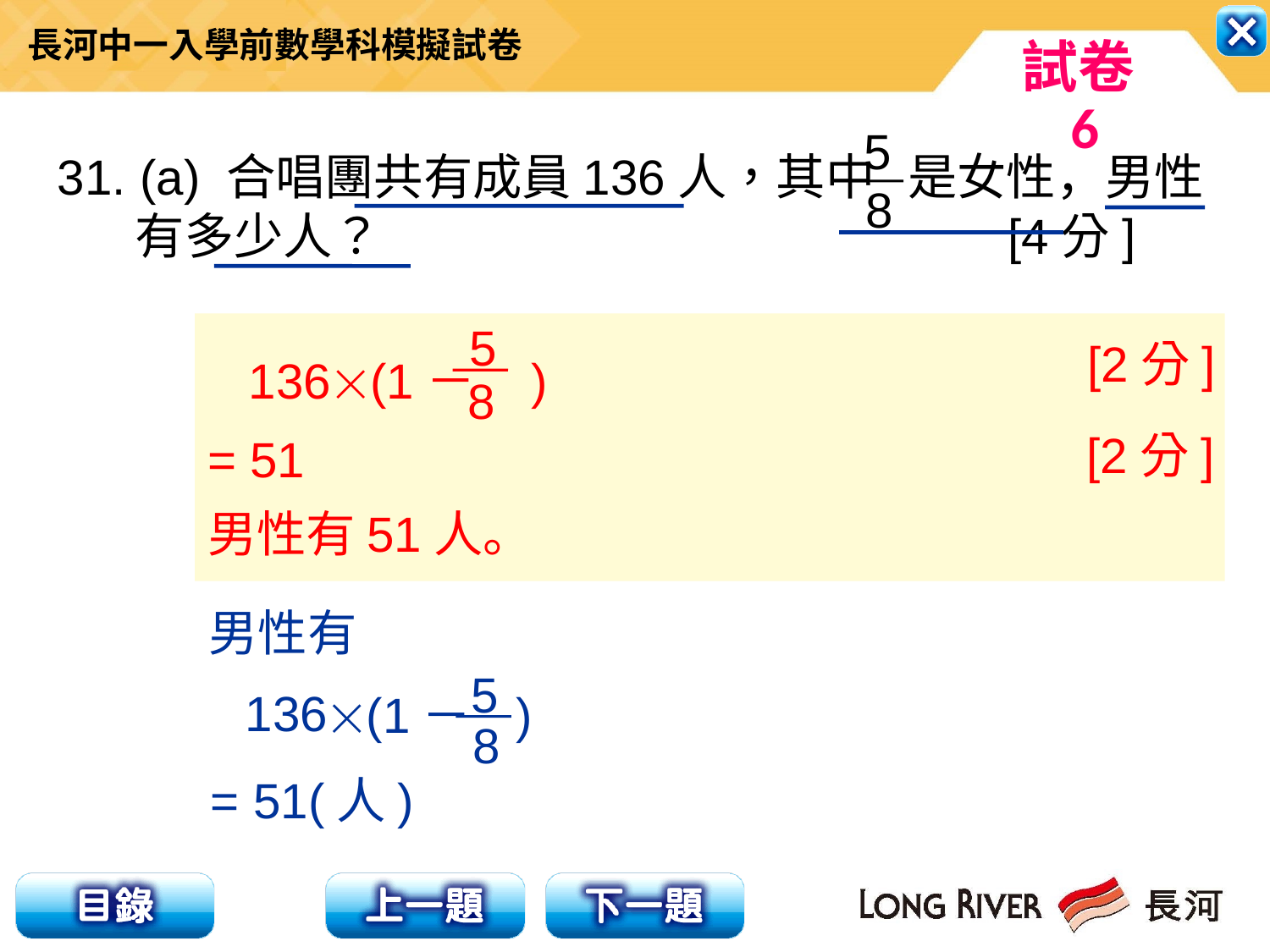

5
8

31. (a) 合唱團共有成員136人，其中   是女性，男性
      有多少人？　　　　　　　　　　　　  [4分]

 5

8
   136×(1－    )
= 51
男性有51人。
[2分]
[2分]
男性有
 5
8

×(1－   )
136
= 51(人)